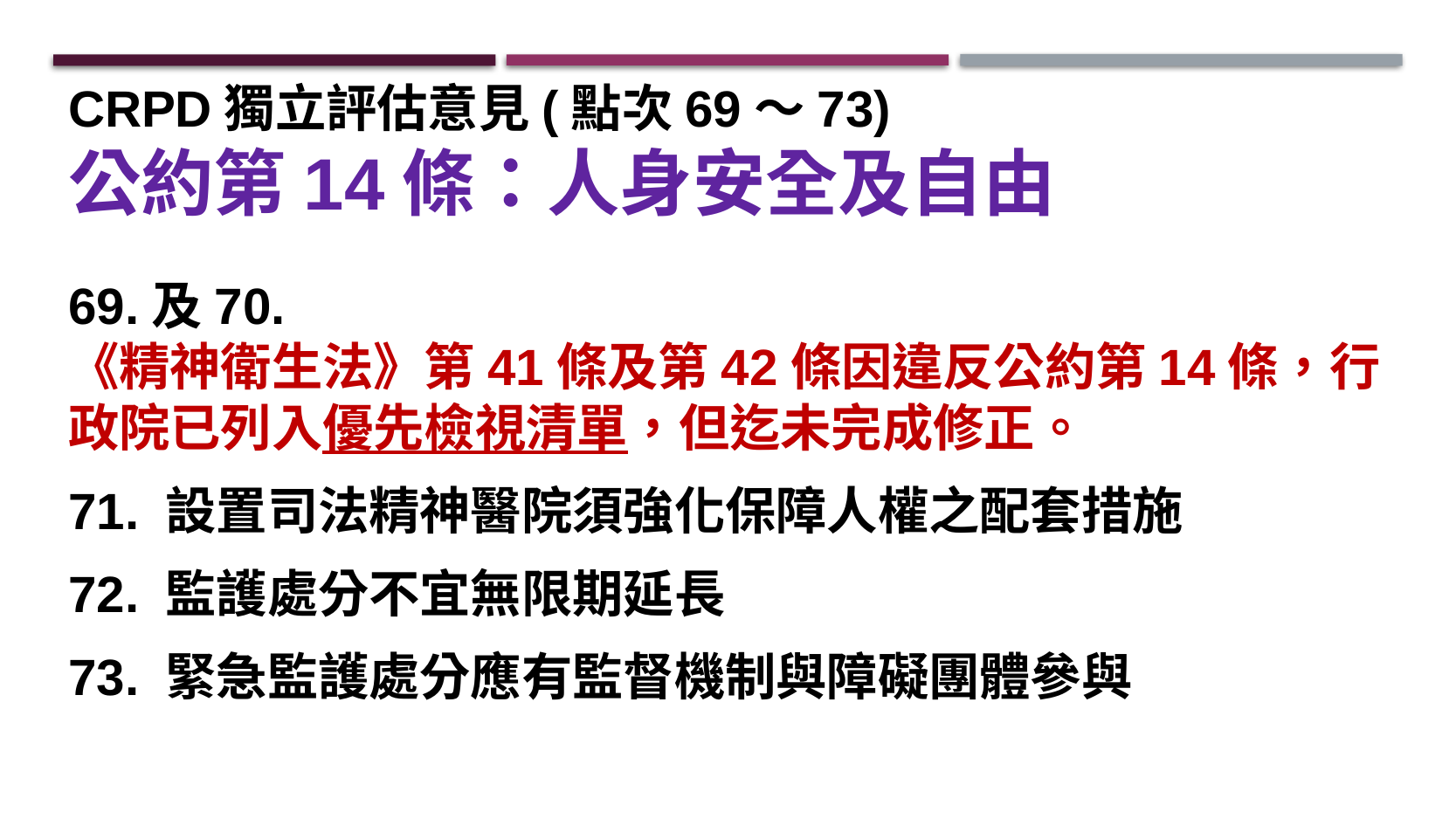

CRPD獨立評估意見(點次69～73)
公約第14條：人身安全及自由
69.及70.
《精神衛生法》第41條及第42條因違反公約第14條，行政院已列入優先檢視清單，但迄未完成修正。
71. 設置司法精神醫院須強化保障人權之配套措施
72. 監護處分不宜無限期延長
73. 緊急監護處分應有監督機制與障礙團體參與